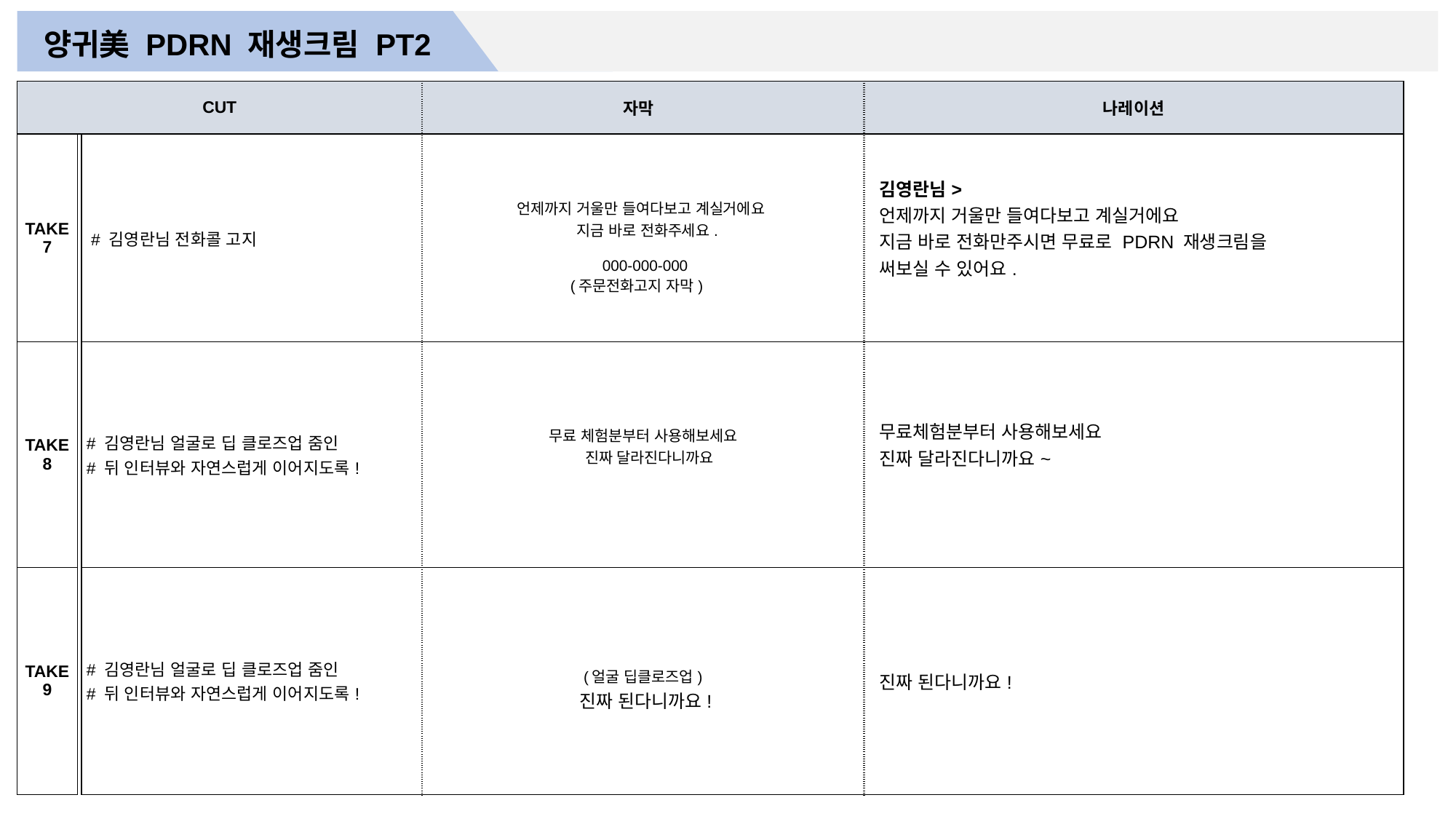

양귀美 PDRN 재생크림 PT2

| CUT |  |  | 자막 | 나레이션 |
| --- | --- | --- | --- | --- |
| TAKE 7 |  | # 김영란님 전화콜 고지 | 언제까지 거울만 들여다보고 계실거에요 지금 바로 전화주세요. 000-000-000 (주문전화고지 자막) | 김영란님> 언제까지 거울만 들여다보고 계실거에요 지금 바로 전화만주시면 무료로 PDRN 재생크림을 써보실 수 있어요. |
| TAKE 8 |  | # 김영란님 얼굴로 딥 클로즈업 줌인 # 뒤 인터뷰와 자연스럽게 이어지도록! | 무료 체험분부터 사용해보세요 진짜 달라진다니까요 | 무료체험분부터 사용해보세요 진짜 달라진다니까요~ |
| TAKE 9 |  | # 김영란님 얼굴로 딥 클로즈업 줌인 # 뒤 인터뷰와 자연스럽게 이어지도록! | (얼굴 딥클로즈업) 진짜 된다니까요! | 진짜 된다니까요! |